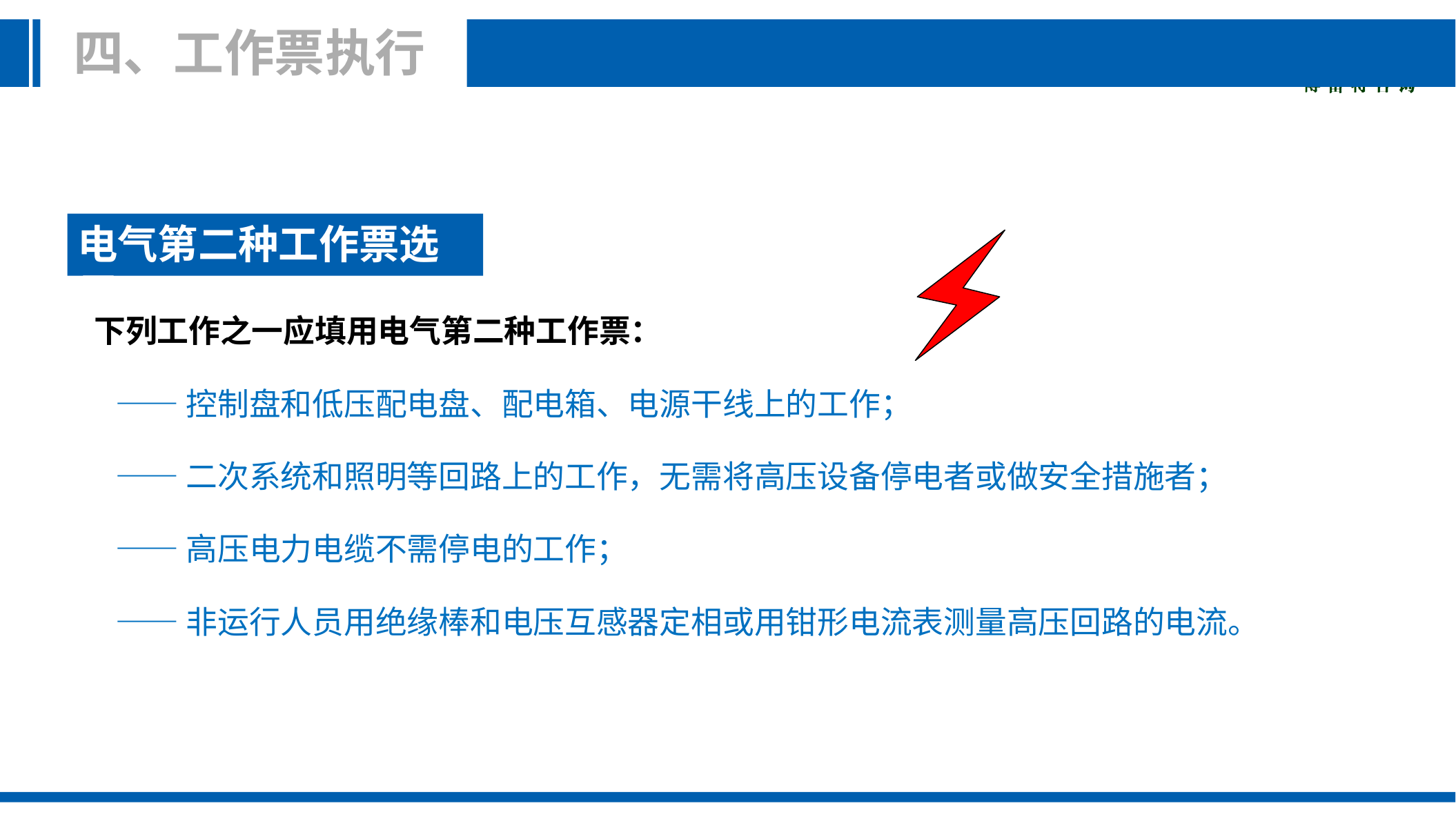

四、工作票执行
电气第二种工作票选用

下列工作之一应填用电气第二种工作票：
   ——控制盘和低压配电盘、配电箱、电源干线上的工作；
   ——二次系统和照明等回路上的工作，无需将高压设备停电者或做安全措施者；
   ——高压电力电缆不需停电的工作；
   ——非运行人员用绝缘棒和电压互感器定相或用钳形电流表测量高压回路的电流。